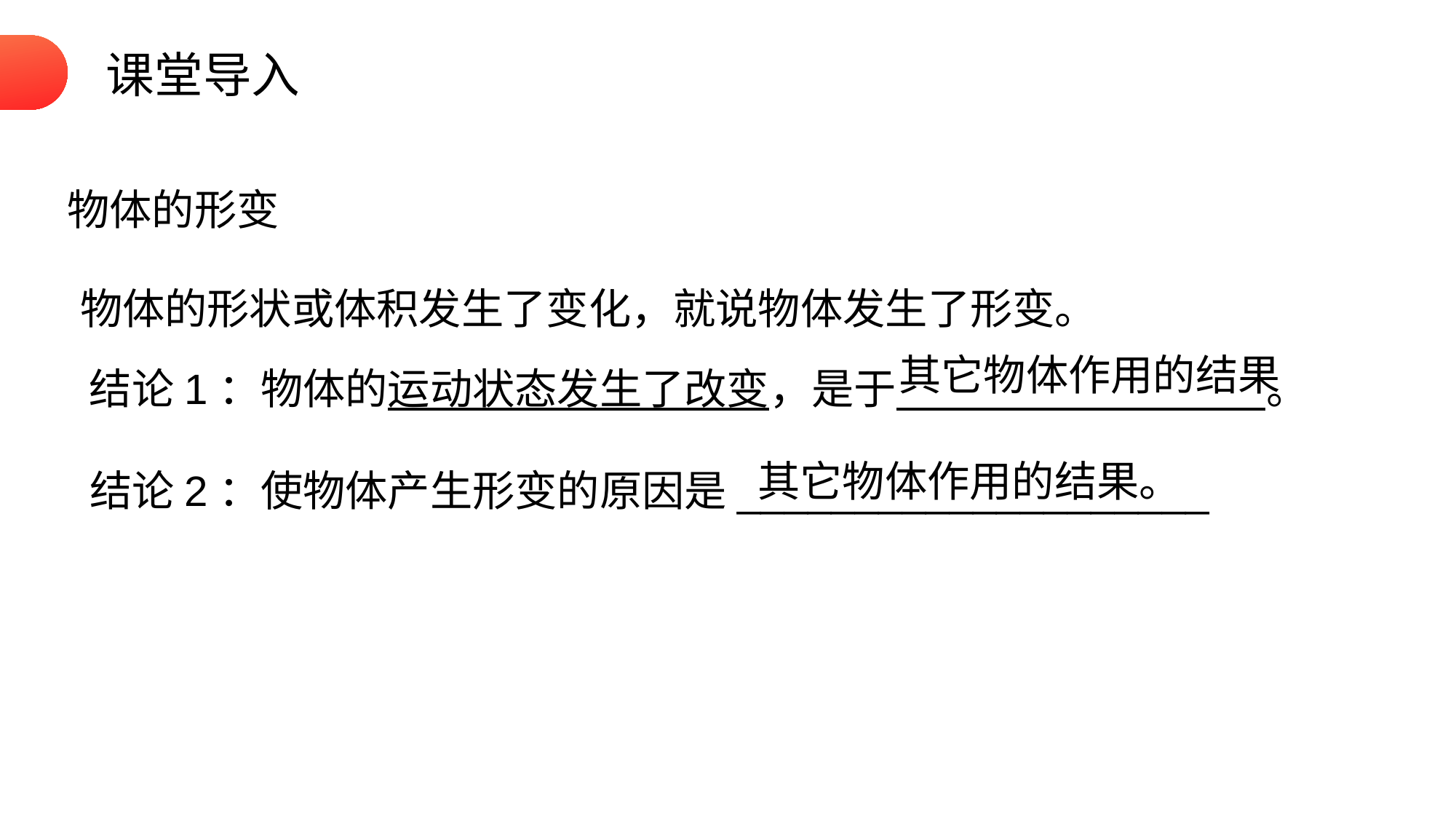

课堂导入
物体的形变
   物体的形状或体积发生了变化，就说物体发生了形变。
其它物体作用的结果
结论1：物体的运动状态发生了改变，是于                                          。
                                                            其它物体作用的结果。
结论2：使物体产生形变的原因是____________________